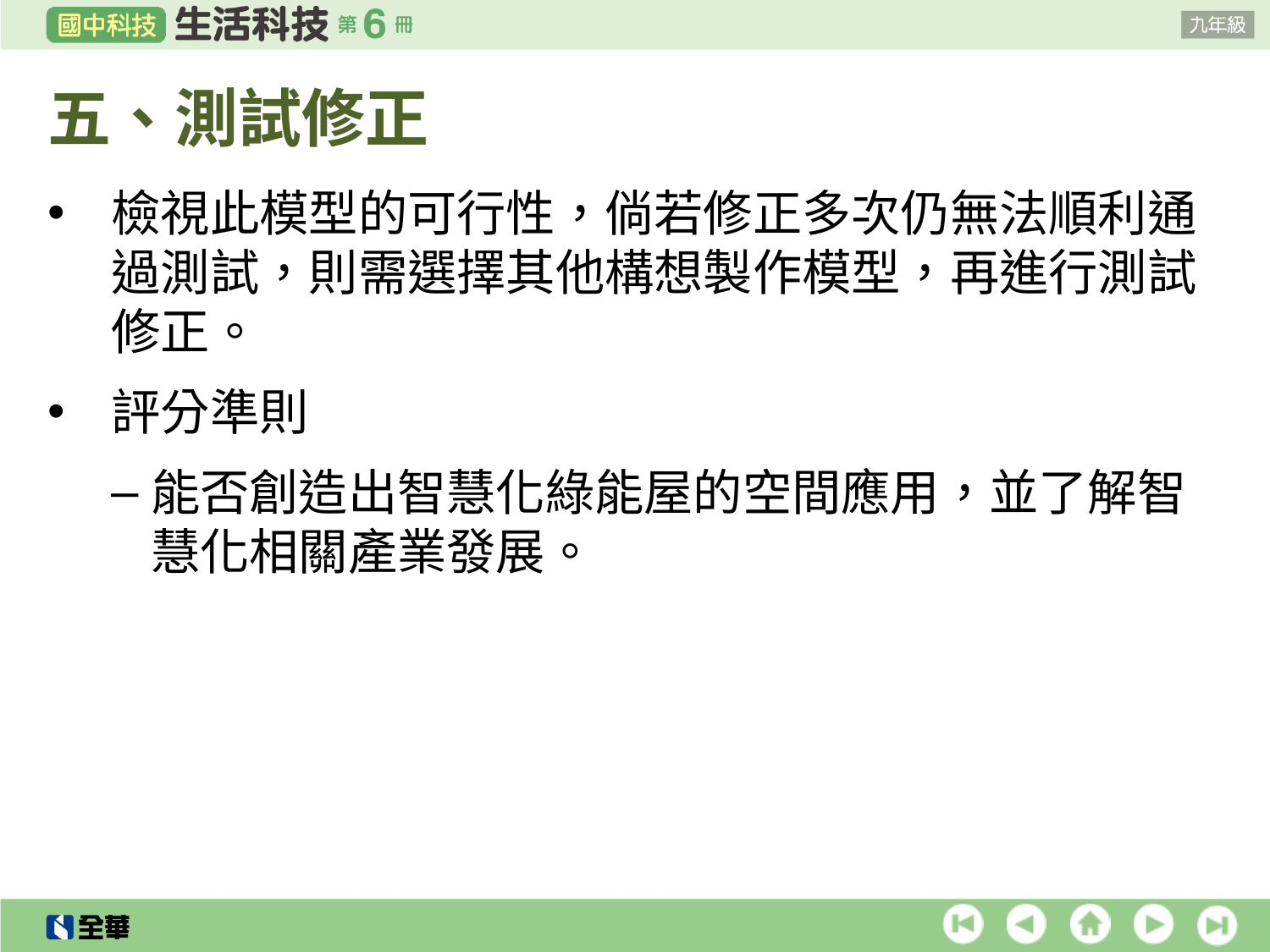

# 五、測試修正
檢視此模型的可行性，倘若修正多次仍無法順利通過測試，則需選擇其他構想製作模型，再進行測試修正。
評分準則
能否創造出智慧化綠能屋的空間應用，並了解智慧化相關產業發展。